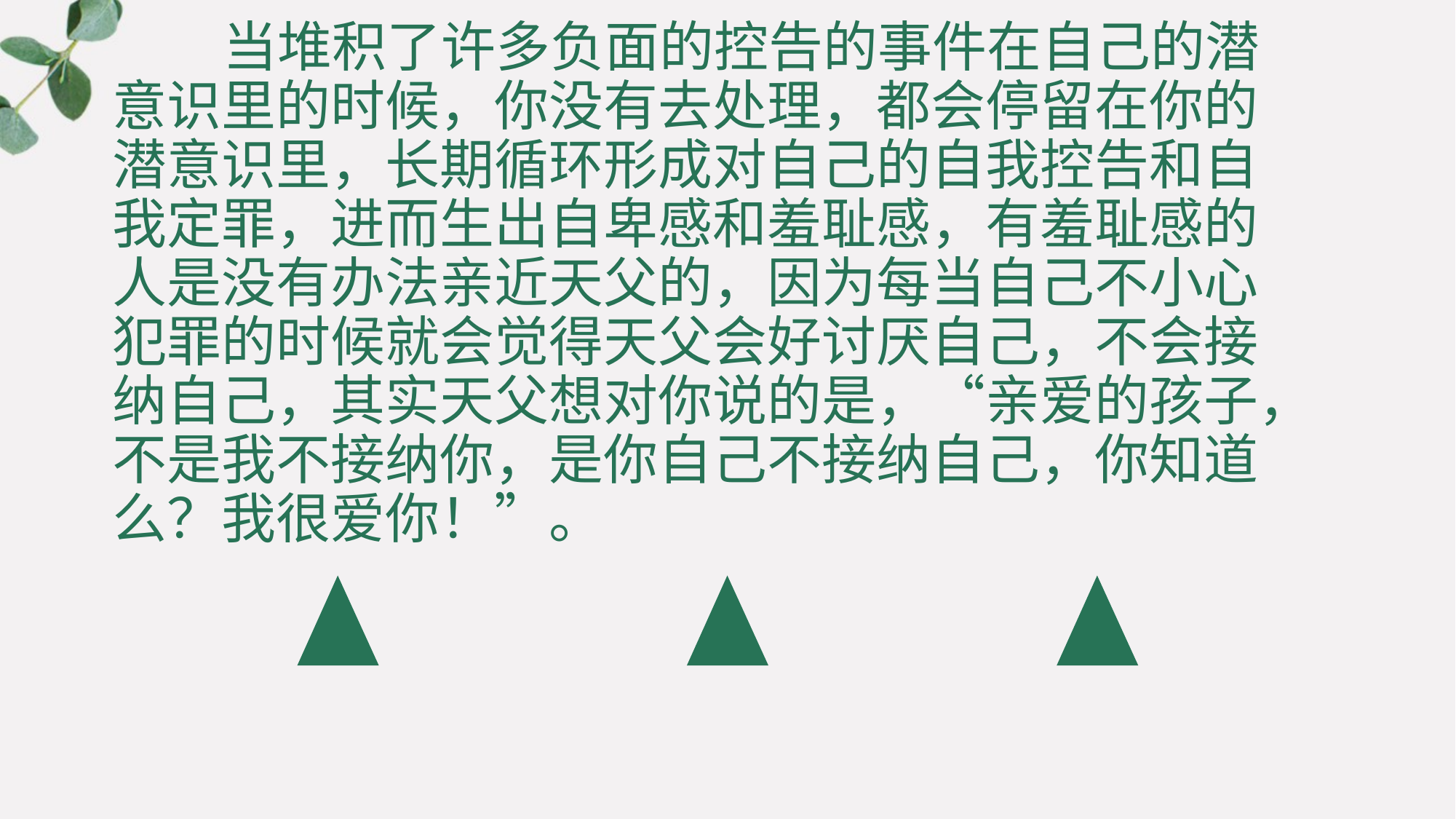

# 当堆积了许多负面的控告的事件在自己的潜意识里的时候，你没有去处理，都会停留在你的潜意识里，长期循环形成对自己的自我控告和自我定罪，进而生出自卑感和羞耻感，有羞耻感的人是没有办法亲近天父的，因为每当自己不小心犯罪的时候就会觉得天父会好讨厌自己，不会接纳自己，其实天父想对你说的是，“亲爱的孩子，不是我不接纳你，是你自己不接纳自己，你知道么？我很爱你！”。